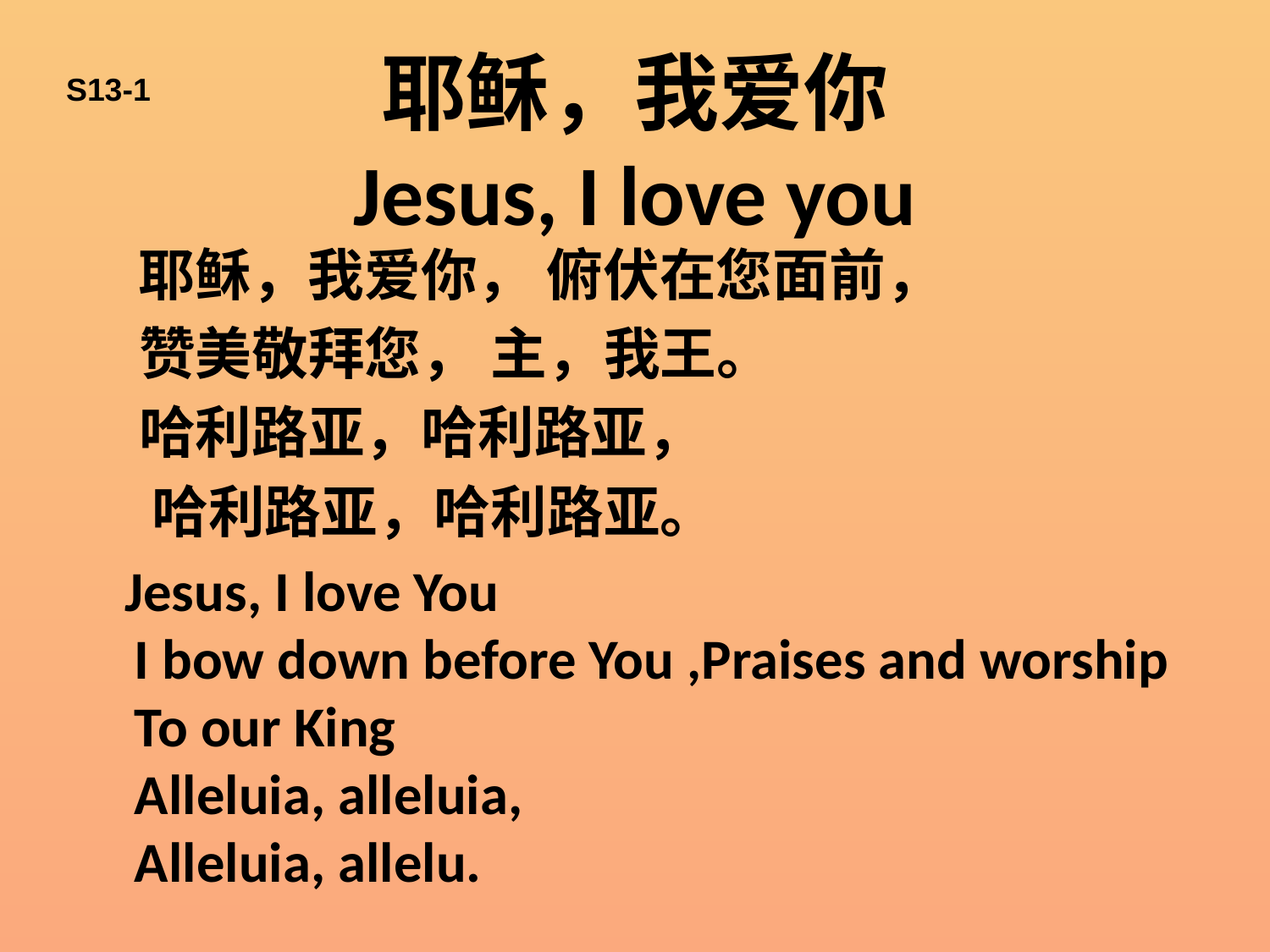

# 耶稣，我爱你 Jesus, I love you
S13-1
   耶稣，我爱你， 俯伏在您面前，
   赞美敬拜您， 主，我王。
   哈利路亚，哈利路亚，
    哈利路亚，哈利路亚。
   Jesus, I love You
I bow down before You ,Praises and worship
To our King
Alleluia, alleluia,
Alleluia, allelu.